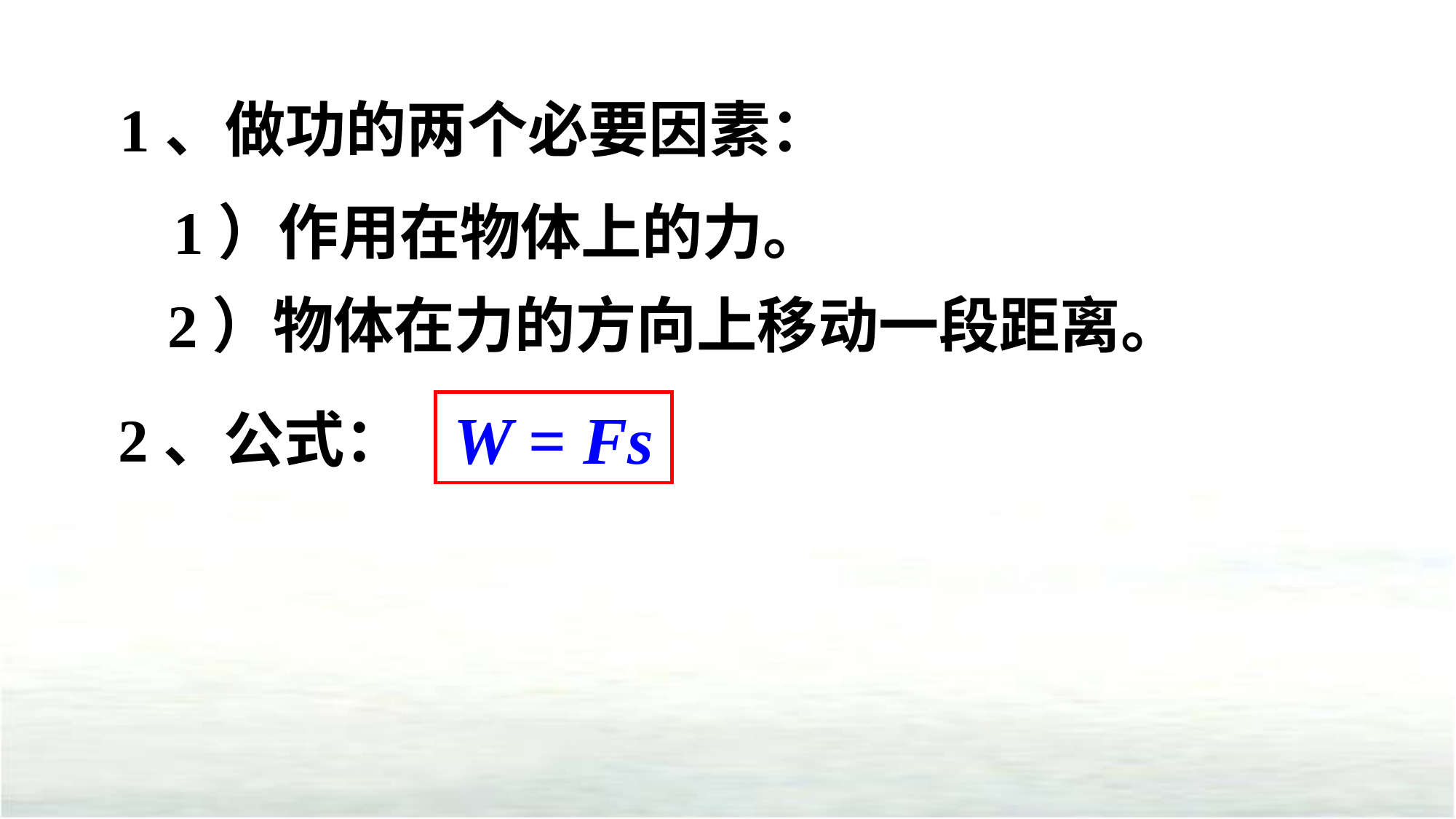

1、做功的两个必要因素：
1）作用在物体上的力。
2）物体在力的方向上移动一段距离。
W = Fs
2、公式：